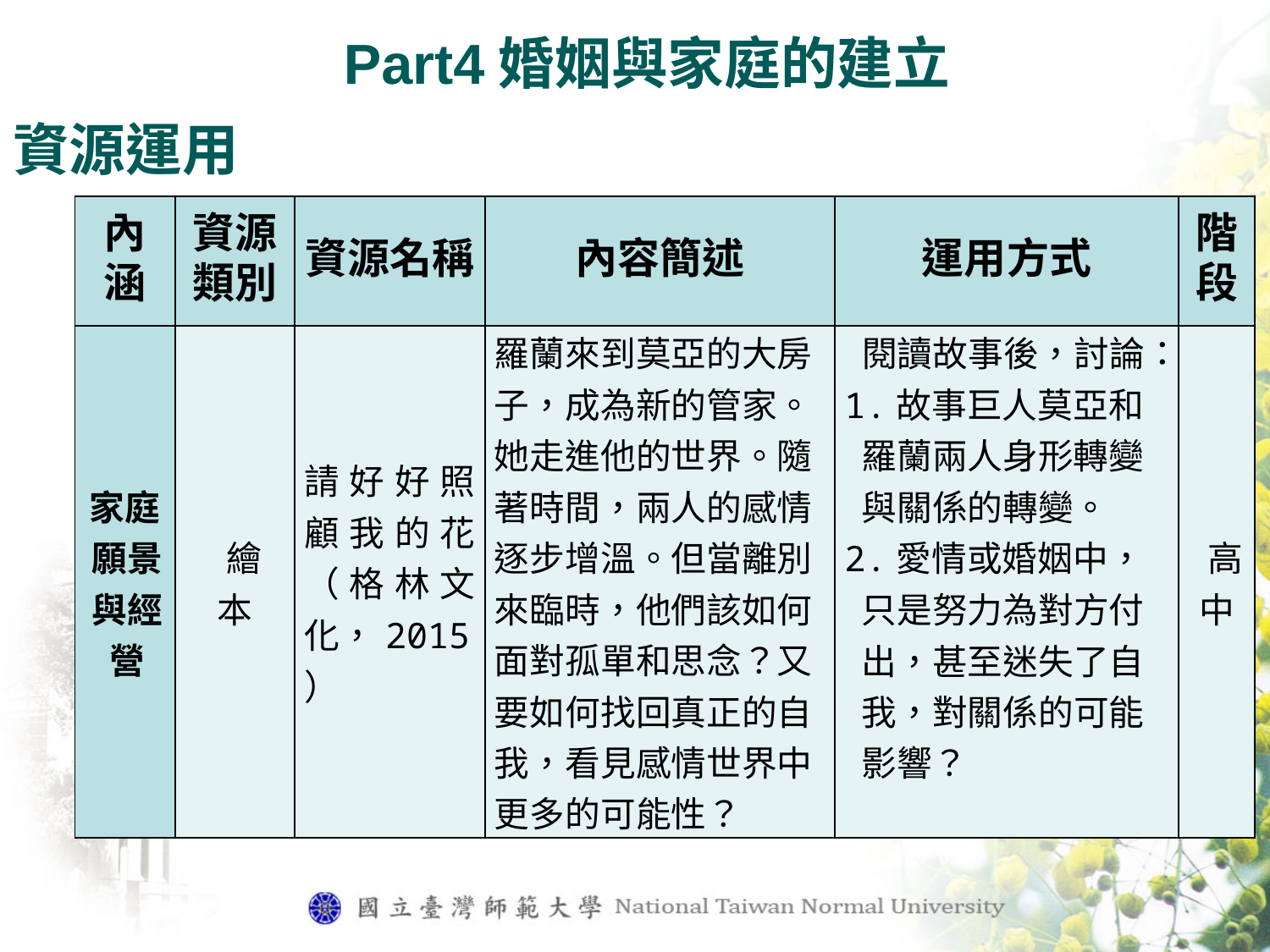

Part4婚姻與家庭的建立
資源運用
| 內涵 | 資源類別 | 資源名稱 | 內容簡述 | 運用方式 | 階段 |
| --- | --- | --- | --- | --- | --- |
| 家庭願景與經營 | 繪本 | 請好好照顧我的花（格林文化，2015） | 羅蘭來到莫亞的大房子，成為新的管家。她走進他的世界。隨著時間，兩人的感情逐步增溫。但當離別來臨時，他們該如何面對孤單和思念？又要如何找回真正的自我，看見感情世界中更多的可能性？ | 閱讀故事後，討論： 1.故事巨人莫亞和羅蘭兩人身形轉變與關係的轉變。 2.愛情或婚姻中，只是努力為對方付出，甚至迷失了自我，對關係的可能影響？ | 高中 |